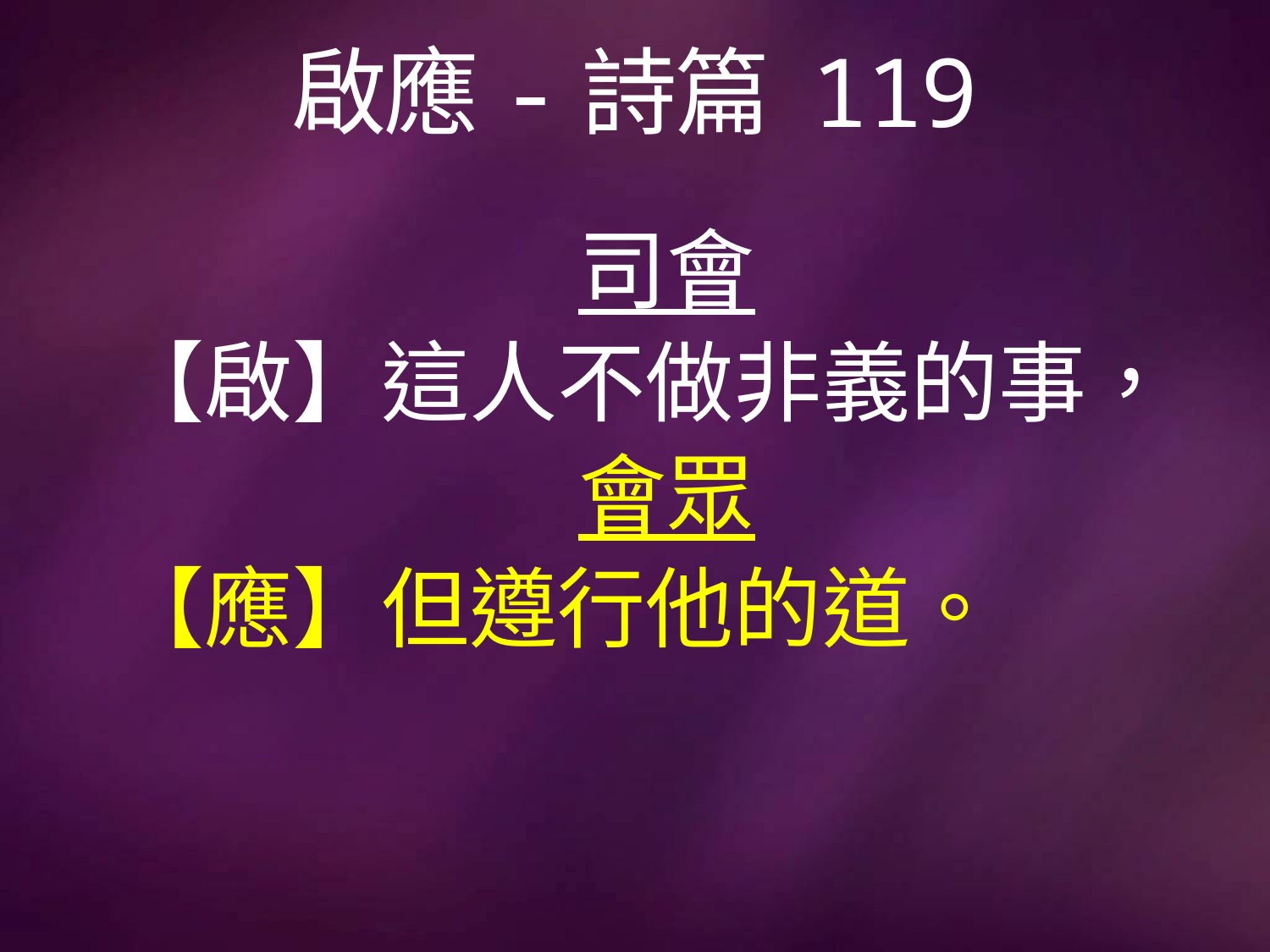

# 啟應-詩篇 119
司會
【啟】這人不做非義的事，
會眾
【應】但遵行他的道。